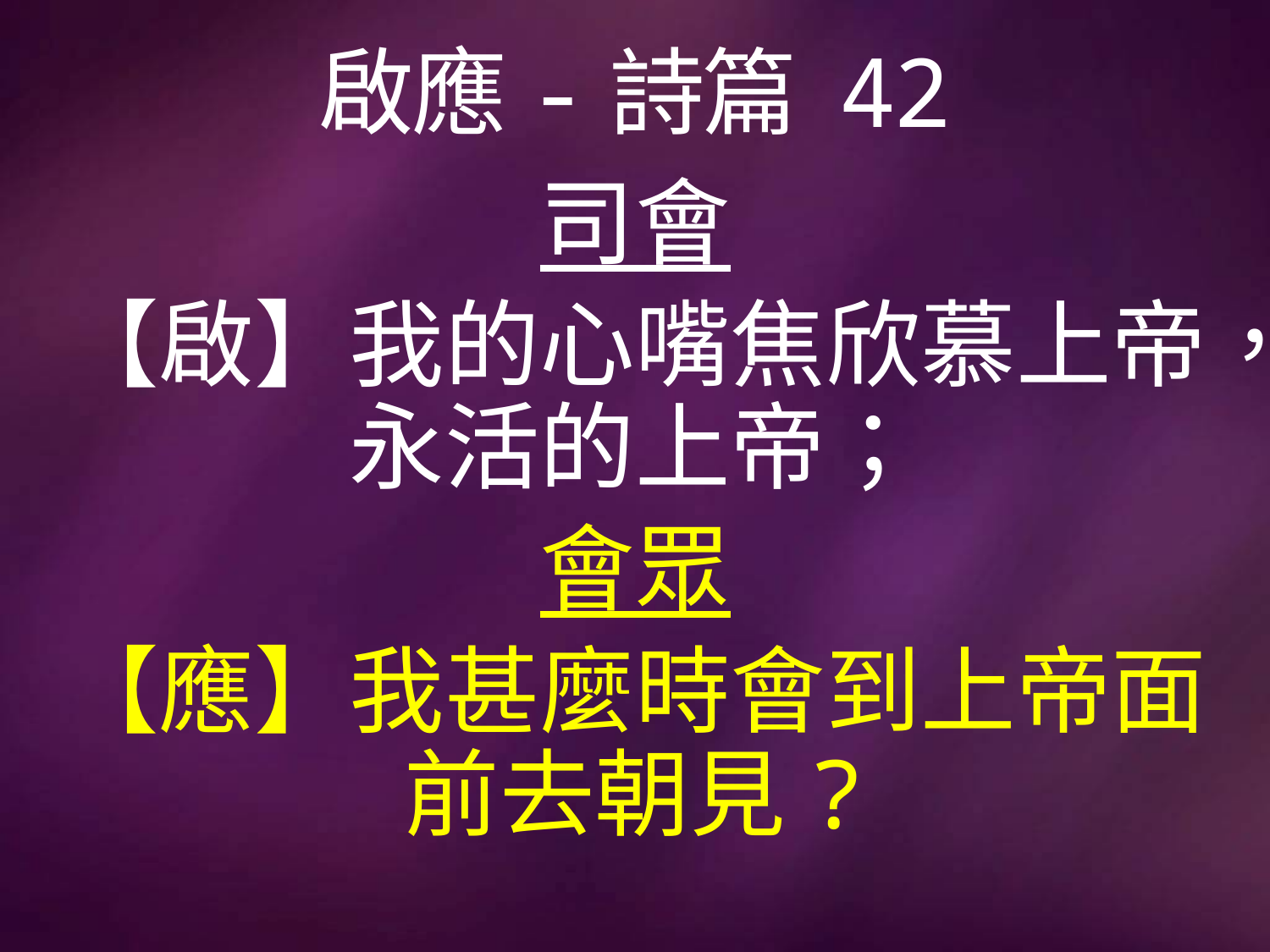

# 啟應-詩篇 42
司會
【啟】我的心嘴焦欣慕上帝，永活的上帝；
會眾
【應】我甚麼時會到上帝面前去朝見?